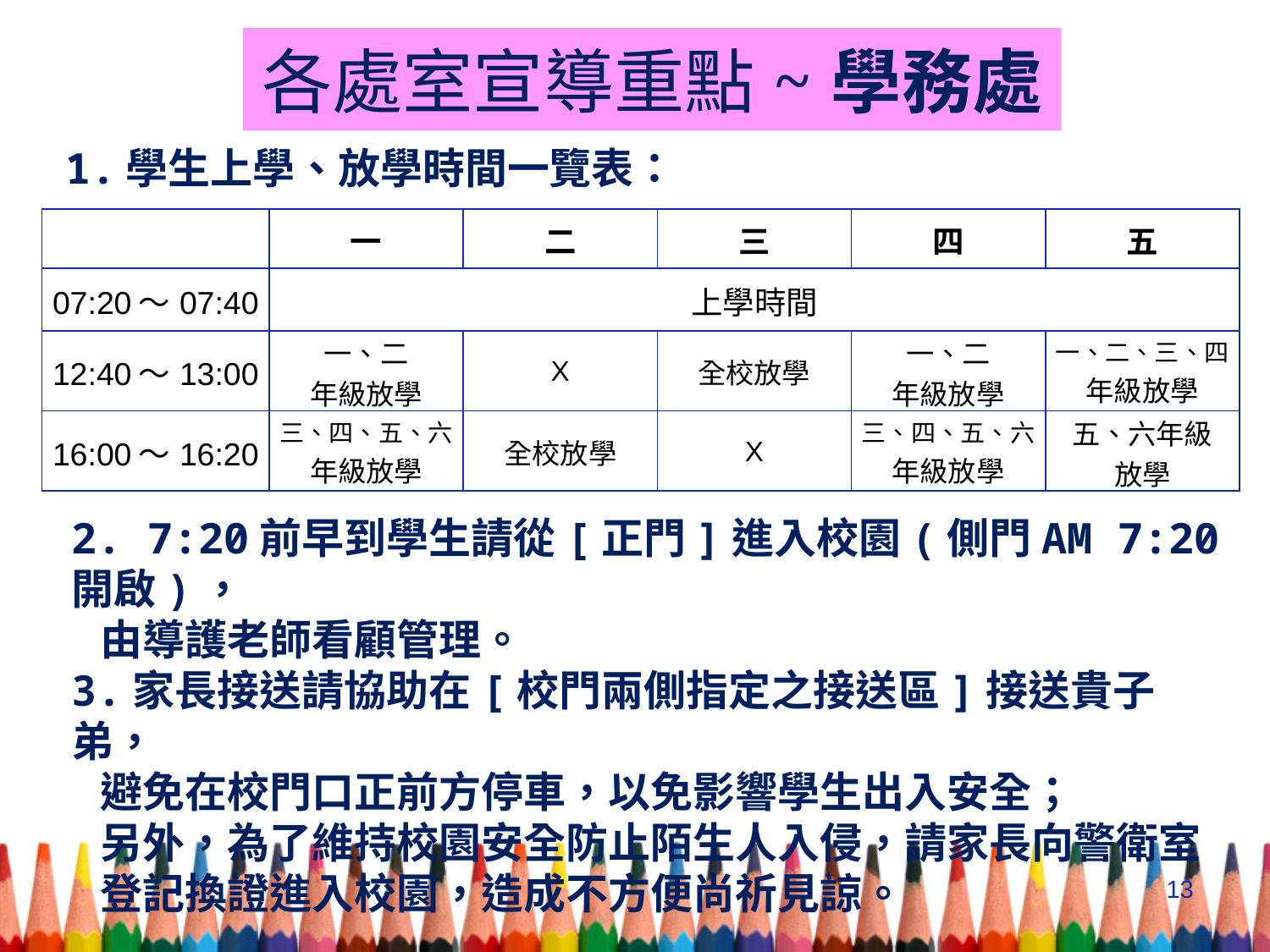

# 各處室宣導重點~學務處
1.學生上學、放學時間一覽表：
|  | 一 | 二 | 三 | 四 | 五 |
| --- | --- | --- | --- | --- | --- |
| 07:20～07:40 | 上學時間 |  |  |  |  |
| 12:40～13:00 | 一、二 年級放學 | X | 全校放學 | 一、二 年級放學 | 一、二、三、四 年級放學 |
| 16:00～16:20 | 三、四、五、六 年級放學 | 全校放學 | X | 三、四、五、六年級放學 | 五、六年級 放學 |
2. 7:20前早到學生請從[正門]進入校園(側門AM 7:20開啟)，
  由導護老師看顧管理。
3.家長接送請協助在[校門兩側指定之接送區]接送貴子弟，
  避免在校門口正前方停車，以免影響學生出入安全；
  另外，為了維持校園安全防止陌生人入侵，請家長向警衛室
  登記換證進入校園，造成不方便尚祈見諒。
13